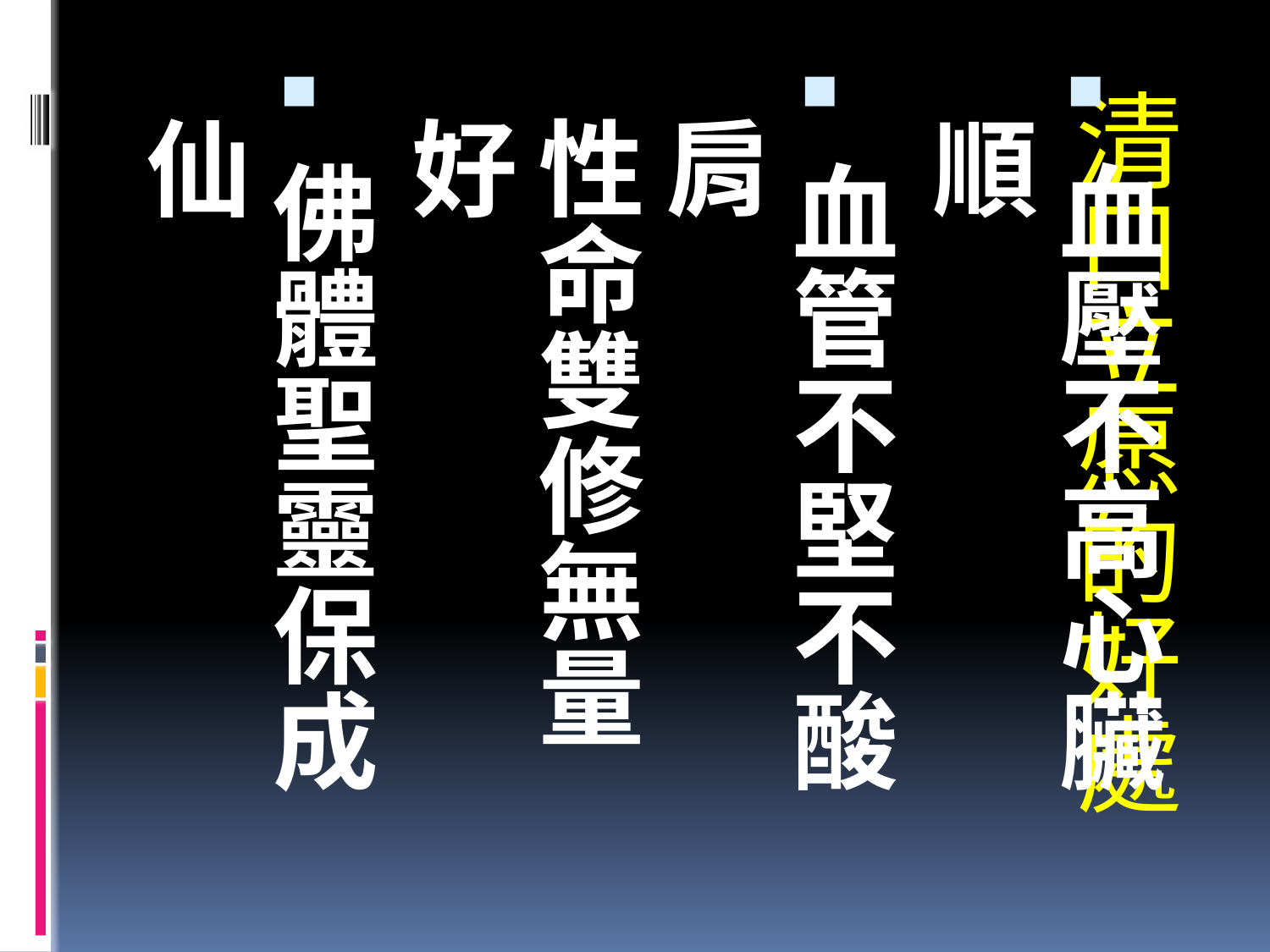

血壓不高心臟順
血管不堅不酸肩
性命雙修無量好
佛體聖靈保成仙
# 清口立愿的好處